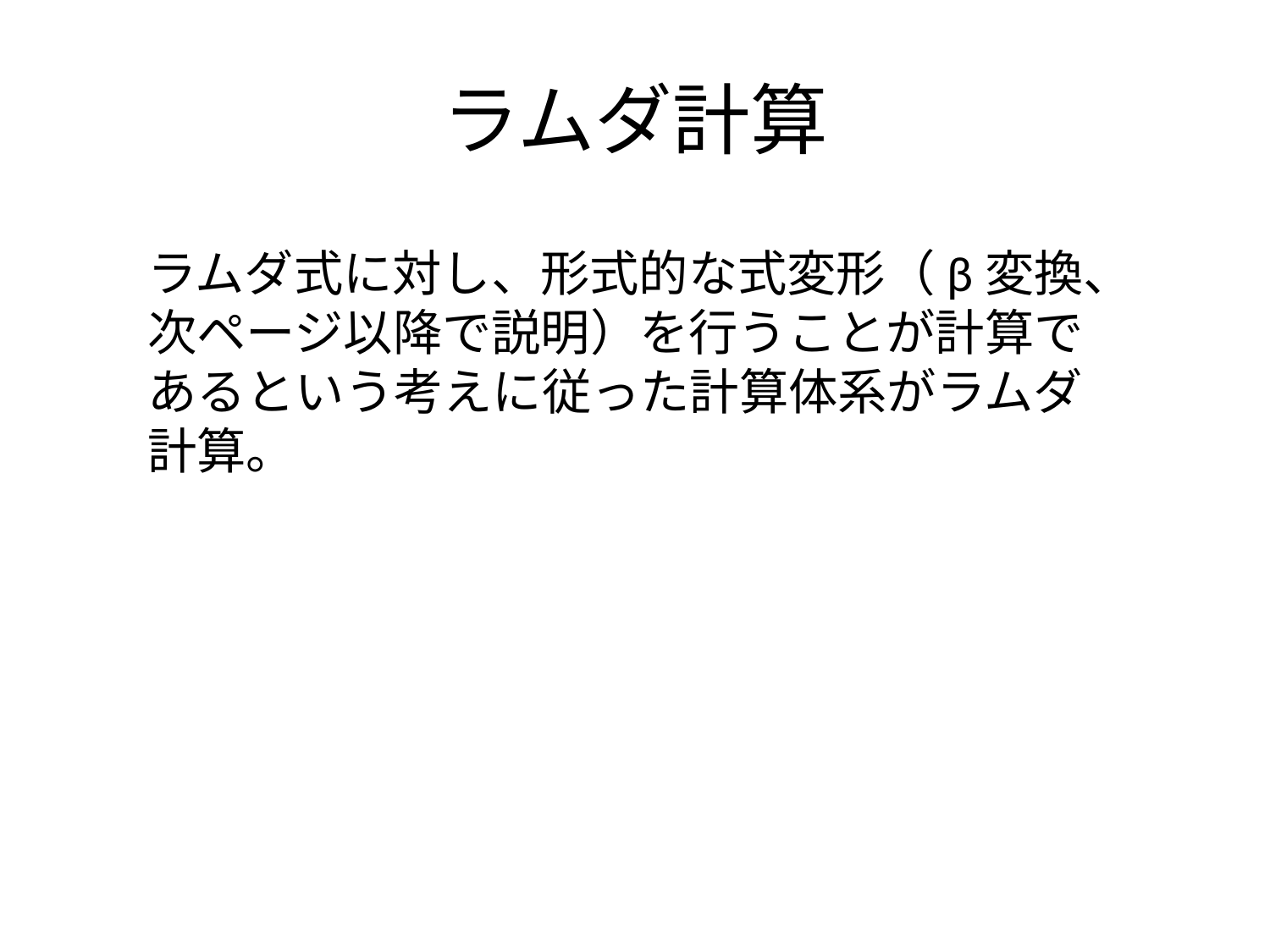

ラムダ計算
ラムダ式に対し、形式的な式変形（β変換、次ページ以降で説明）を行うことが計算であるという考えに従った計算体系がラムダ計算。